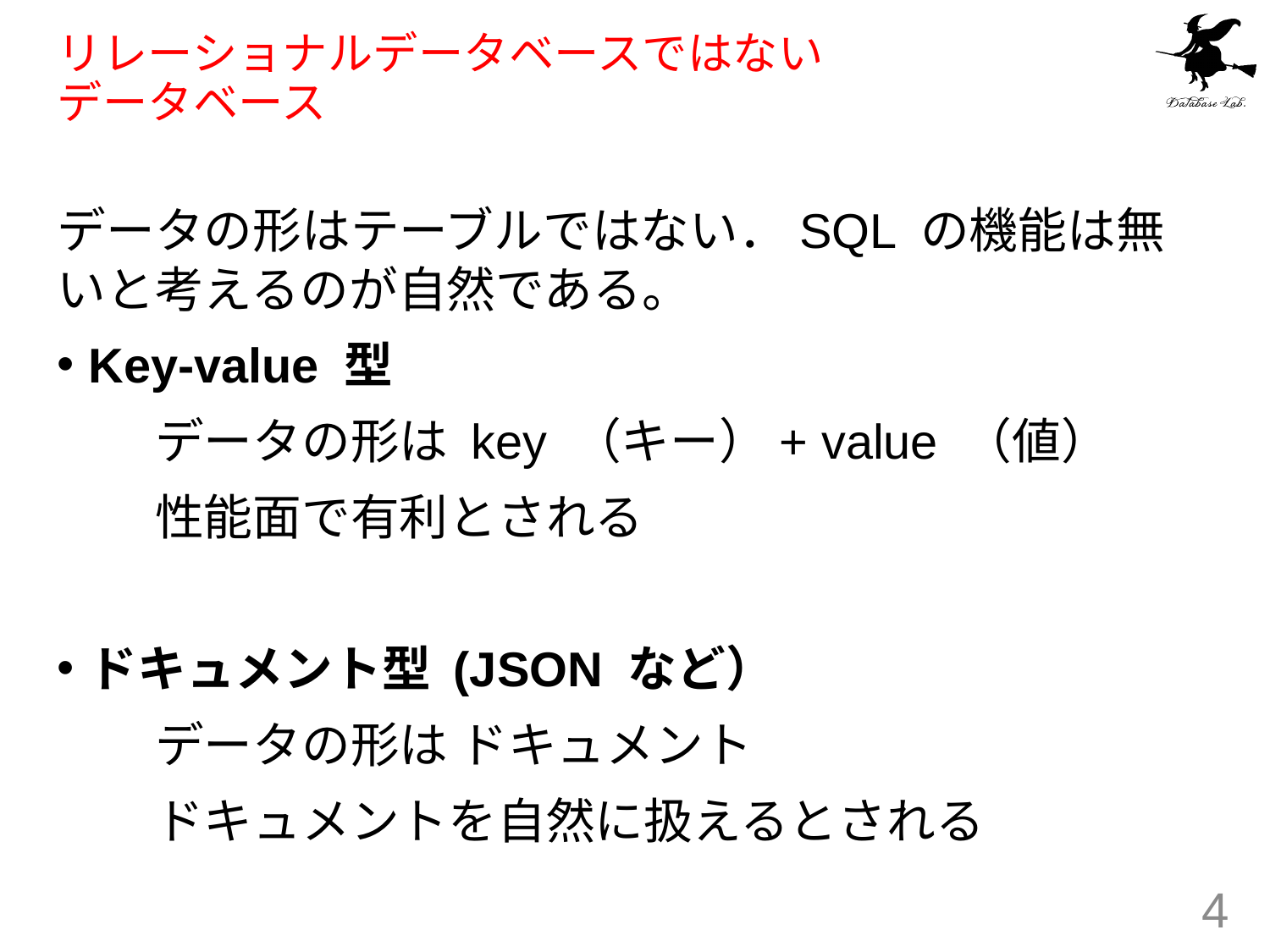

# リレーショナルデータベースではない データベース
データの形はテーブルではない．SQL の機能は無いと考えるのが自然である。
Key-value 型
　　データの形は key （キー）+ value （値）
　　性能面で有利とされる

ドキュメント型 (JSON など）
　　データの形は ドキュメント
　　ドキュメントを自然に扱えるとされる

4